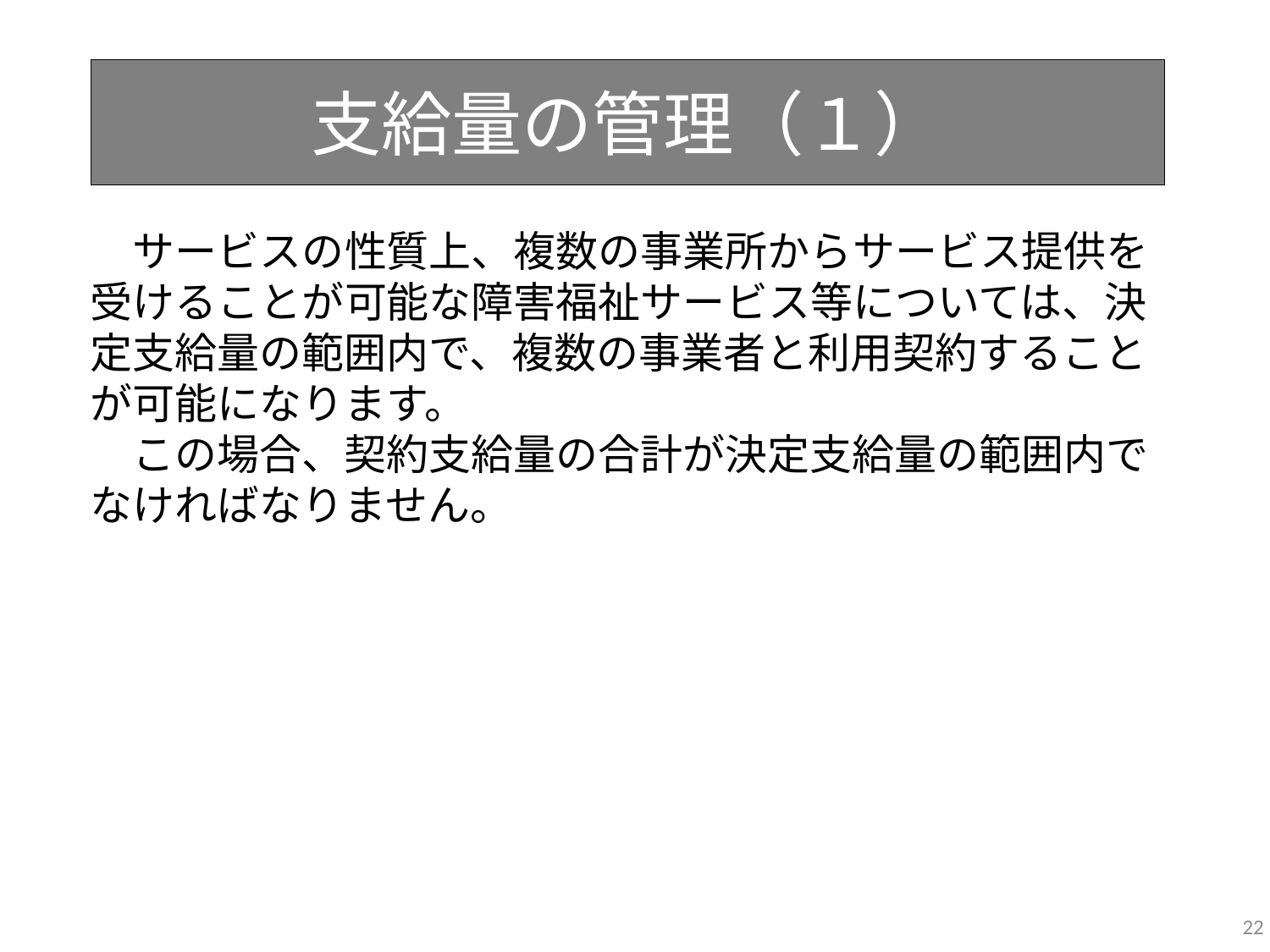

支給量の管理（１）
　サービスの性質上、複数の事業所からサービス提供を受けることが可能な障害福祉サービス等については、決定支給量の範囲内で、複数の事業者と利用契約することが可能になります。
　この場合、契約支給量の合計が決定支給量の範囲内でなければなりません。
22